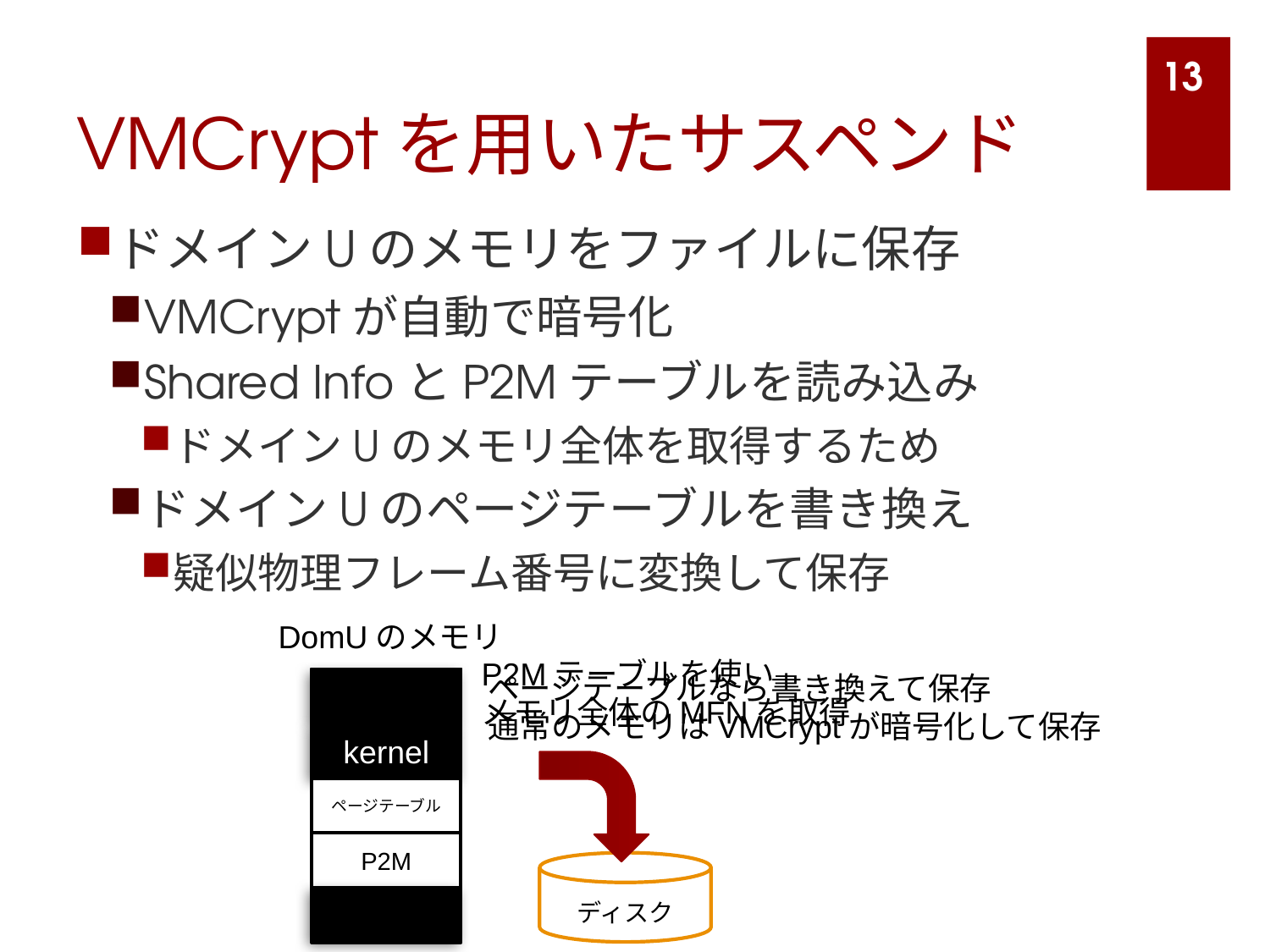

# VMCryptを用いたサスペンド
13
ドメインUのメモリをファイルに保存
VMCryptが自動で暗号化
Shared InfoとP2Mテーブルを読み込み
ドメインUのメモリ全体を取得するため
ドメインUのページテーブルを書き換え
疑似物理フレーム番号に変換して保存
DomUのメモリ
P2Mテーブルを使い
メモリ全体のMFNを取得
ページテーブルなら書き換えて保存
通常のメモリはVMCryptが暗号化して保存

kernel

kernel
ページテーブル

kernel
ページテーブル
start info

kernel
ページテーブル
P2M

kernel
ページテーブル
P2M

ディスク